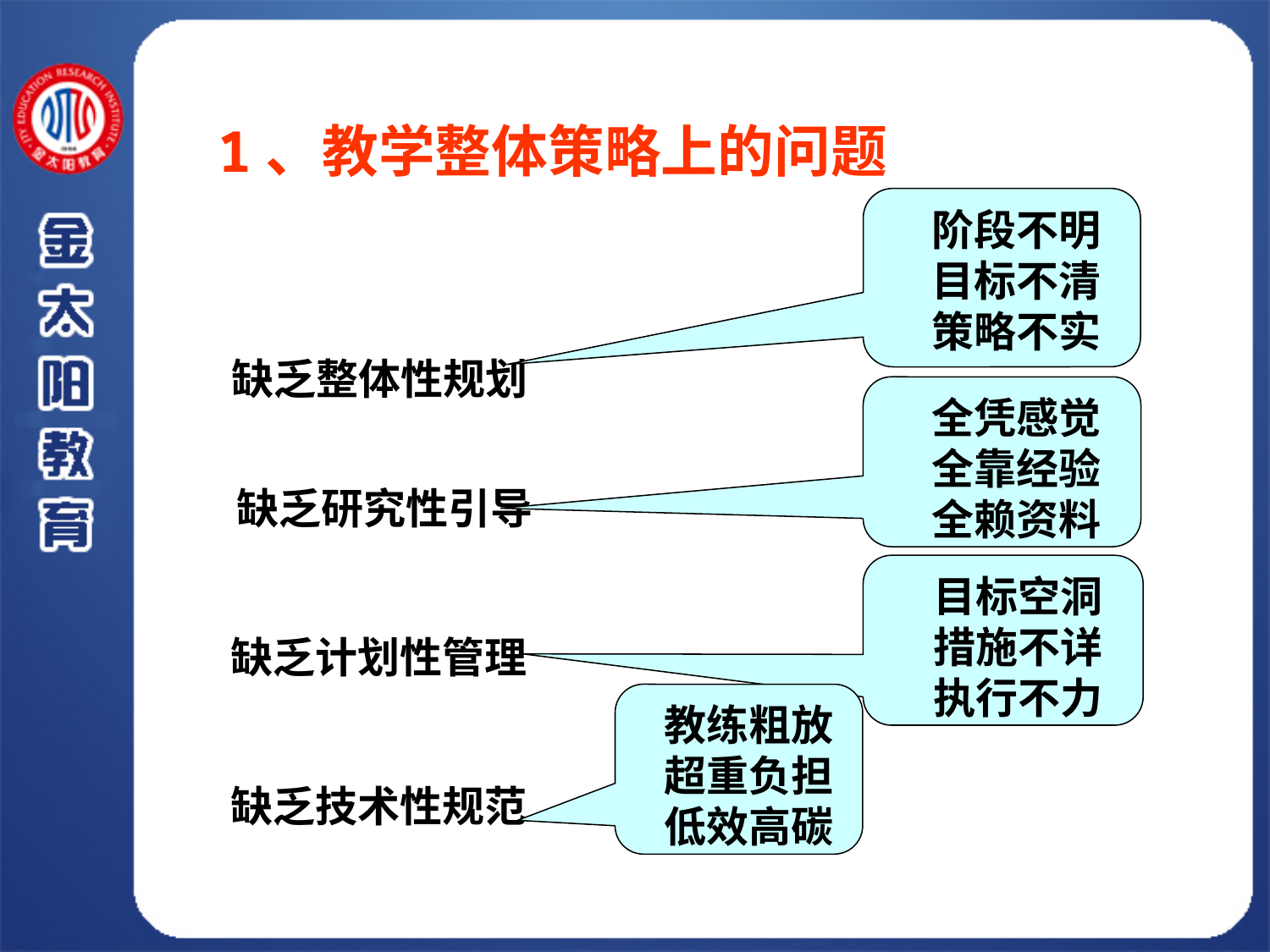

1、教学整体策略上的问题
  阶段不明
  目标不清
  策略不实
缺乏整体性规划
  全凭感觉
  全靠经验
  全赖资料
缺乏研究性引导
  目标空洞
  措施不详
  执行不力
缺乏计划性管理
 教练粗放
 超重负担
 低效高碳
缺乏技术性规范